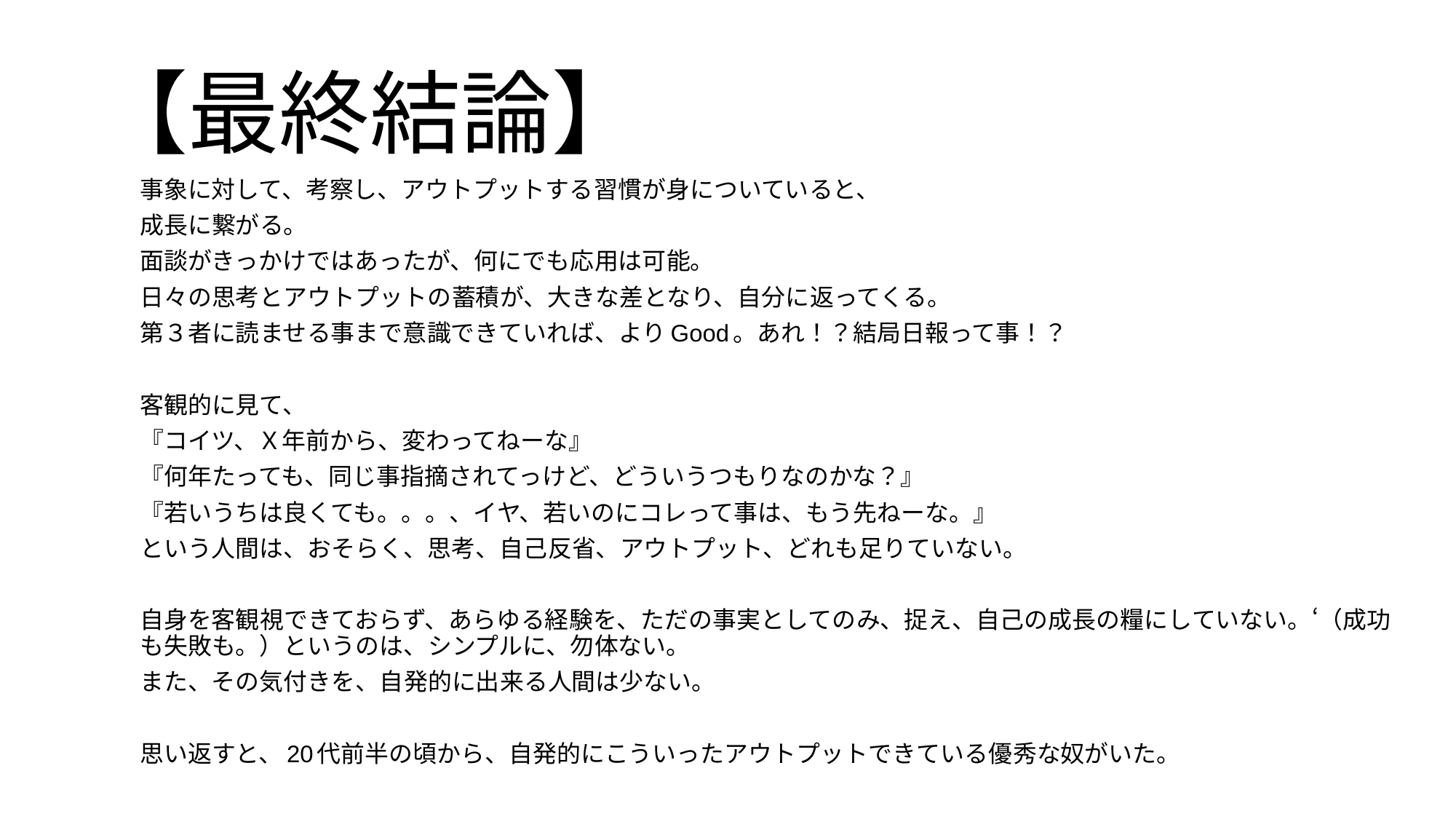

# 【最終結論】
事象に対して、考察し、アウトプットする習慣が身についていると、
成長に繋がる。
面談がきっかけではあったが、何にでも応用は可能。
日々の思考とアウトプットの蓄積が、大きな差となり、自分に返ってくる。
第３者に読ませる事まで意識できていれば、よりGood。あれ！？結局日報って事！？

客観的に見て、
『コイツ、Ｘ年前から、変わってねーな』
『何年たっても、同じ事指摘されてっけど、どういうつもりなのかな？』
『若いうちは良くても。。。、イヤ、若いのにコレって事は、もう先ねーな。』
という人間は、おそらく、思考、自己反省、アウトプット、どれも足りていない。

自身を客観視できておらず、あらゆる経験を、ただの事実としてのみ、捉え、自己の成長の糧にしていない。‘（成功も失敗も。）というのは、シンプルに、勿体ない。
また、その気付きを、自発的に出来る人間は少ない。

思い返すと、20代前半の頃から、自発的にこういったアウトプットできている優秀な奴がいた。